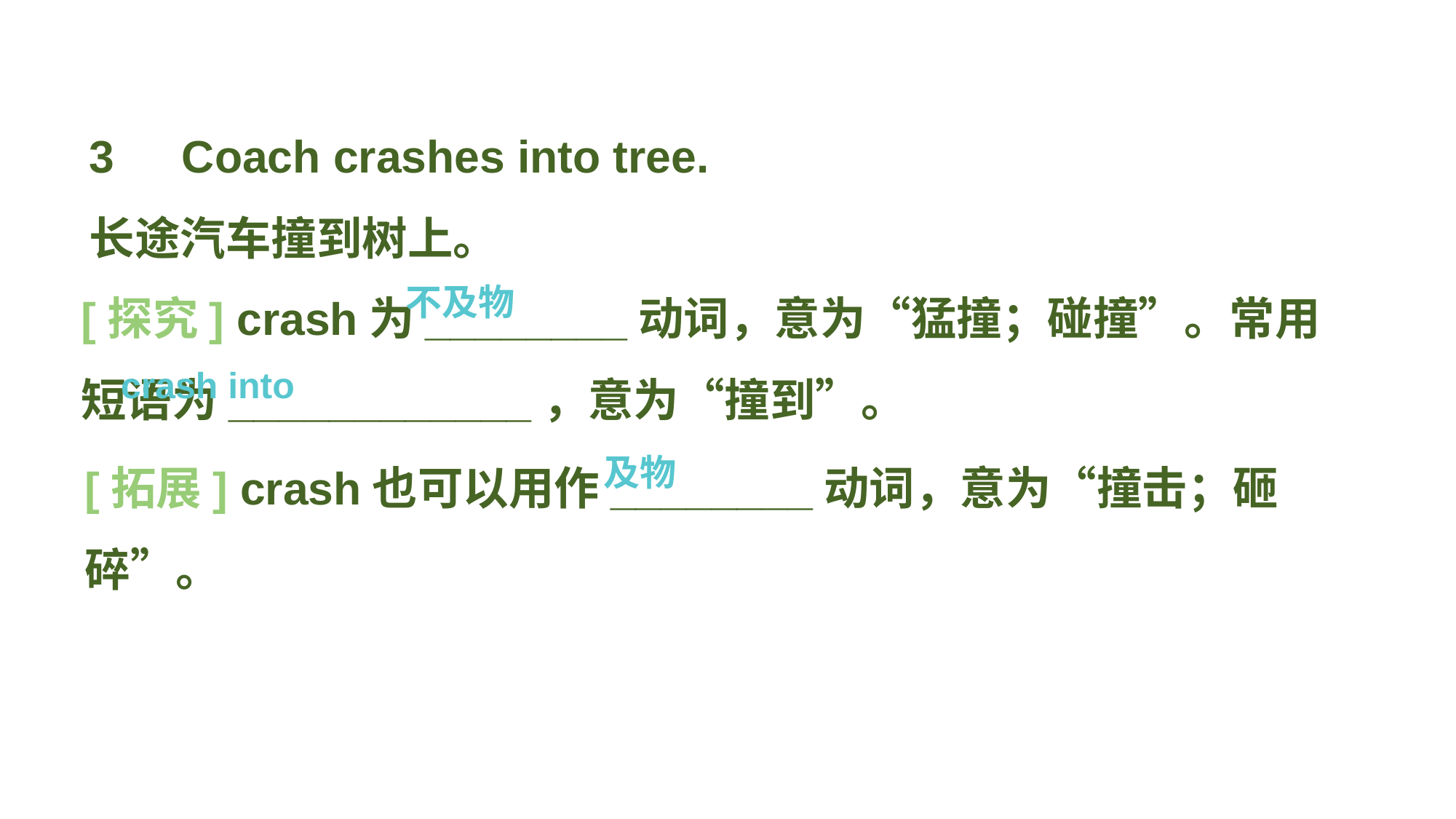

3　Coach crashes into tree.
长途汽车撞到树上。
[探究] crash为________动词，意为“猛撞；碰撞”。常用短语为____________，意为“撞到”。

不及物
crash into
[拓展] crash也可以用作________动词，意为“撞击；砸碎”。

及物